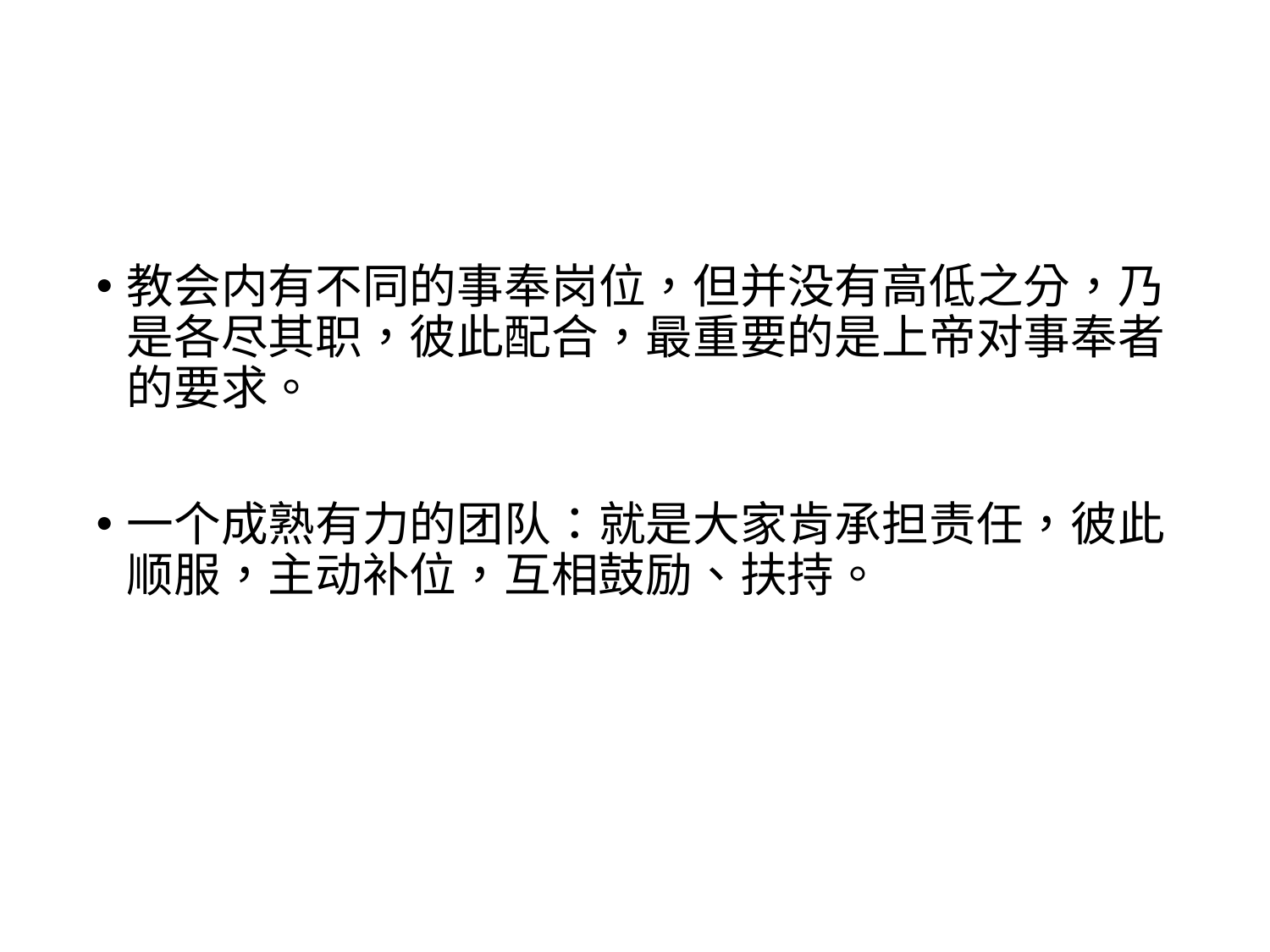

#
教会内有不同的事奉岗位，但并没有高低之分，乃是各尽其职，彼此配合，最重要的是上帝对事奉者的要求。

一个成熟有力的团队：就是大家肯承担责任，彼此顺服，主动补位，互相鼓励、扶持。